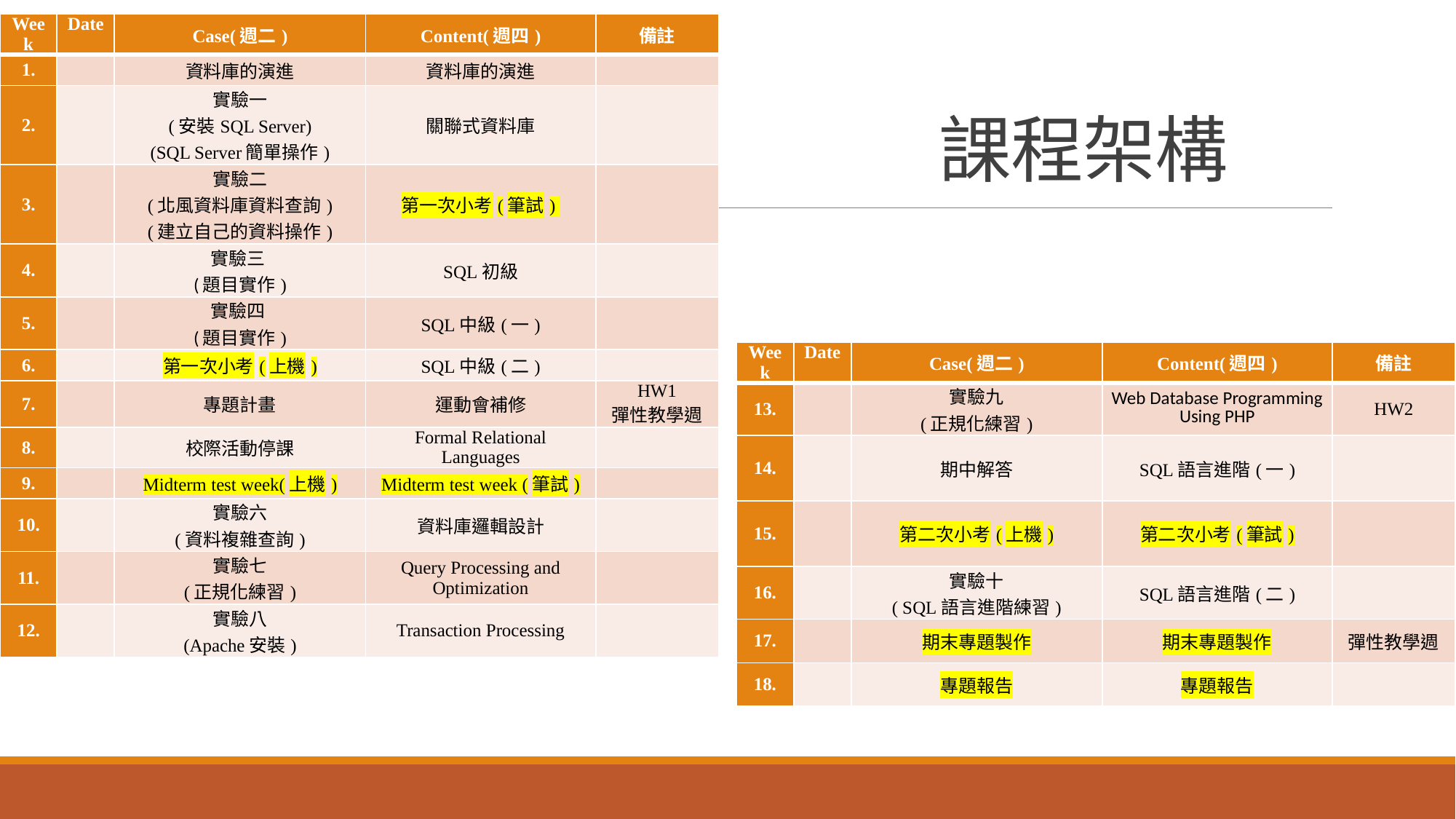

| Week | Date | Case(週二) | Content(週四) | 備註 |
| --- | --- | --- | --- | --- |
| 1. |  | 資料庫的演進 | 資料庫的演進 |  |
| 2. |  | 實驗一 (安裝SQL Server) (SQL Server簡單操作) | 關聯式資料庫 |  |
| 3. |  | 實驗二 (北風資料庫資料查詢) (建立自己的資料操作) | 第一次小考(筆試) |  |
| 4. |  | 實驗三 (題目實作) | SQL初級 |  |
| 5. |  | 實驗四 (題目實作) | SQL中級(一) |  |
| 6. |  | 第一次小考(上機) | SQL中級(二) |  |
| 7. |  | 專題計畫 | 運動會補修 | HW1 彈性教學週 |
| 8. |  | 校際活動停課 | Formal Relational Languages |  |
| 9. |  | Midterm test week(上機) | Midterm test week (筆試) |  |
| 10. |  | 實驗六 (資料複雜查詢) | 資料庫邏輯設計 |  |
| 11. |  | 實驗七 (正規化練習) | Query Processing and Optimization |  |
| 12. |  | 實驗八 (Apache安裝) | Transaction Processing |  |
# 課程架構
| Week | Date | Case(週二) | Content(週四) | 備註 |
| --- | --- | --- | --- | --- |
| 13. |  | 實驗九 (正規化練習) | Web Database Programming Using PHP | HW2 |
| 14. |  | 期中解答 | SQL語言進階(一) |  |
| 15. |  | 第二次小考(上機) | 第二次小考(筆試) |  |
| 16. |  | 實驗十 ( SQL語言進階練習) | SQL語言進階(二) |  |
| 17. |  | 期末專題製作 | 期末專題製作 | 彈性教學週 |
| 18. |  | 專題報告 | 專題報告 |  |